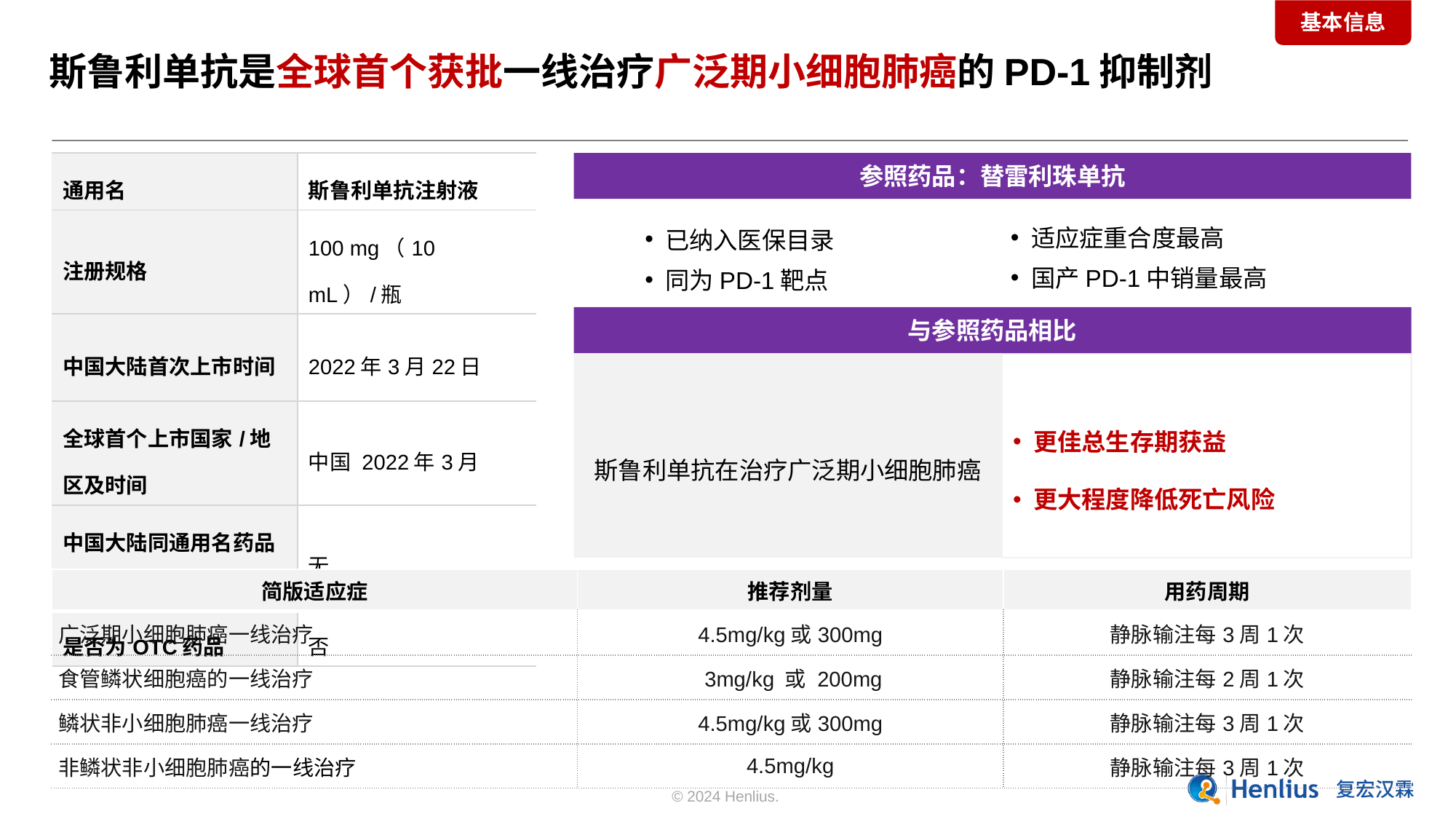

基本信息

斯鲁利单抗是全球首个获批一线治疗广泛期小细胞肺癌的PD-1抑制剂
| 通用名 | 斯鲁利单抗注射液 |
| --- | --- |
| 注册规格 | 100 mg（10 mL）/瓶 |
| 中国大陆首次上市时间 | 2022年3月22日 |
| 全球首个上市国家/地区及时间 | 中国 2022年3月 |
| 中国大陆同通用名药品上市情况 | 无 |
| 是否为OTC药品 | 否 |
参照药品：替雷利珠单抗
适应症重合度最高
国产PD-1中销量最高
已纳入医保目录
同为PD-1靶点
与参照药品相比
斯鲁利单抗在治疗广泛期小细胞肺癌
更佳总生存期获益
更大程度降低死亡风险
| 简版适应症 | 推荐剂量 | 用药周期 |
| --- | --- | --- |
| 广泛期小细胞肺癌一线治疗 | 4.5mg/kg或300mg | 静脉输注每3周1次 |
| 食管鳞状细胞癌的一线治疗 | 3mg/kg 或 200mg | 静脉输注每2周1次 |
| 鳞状非小细胞肺癌一线治疗 | 4.5mg/kg或300mg | 静脉输注每3周1次 |
| 非鳞状非小细胞肺癌的一线治疗 | 4.5mg/kg | 静脉输注每3周1次 |
3